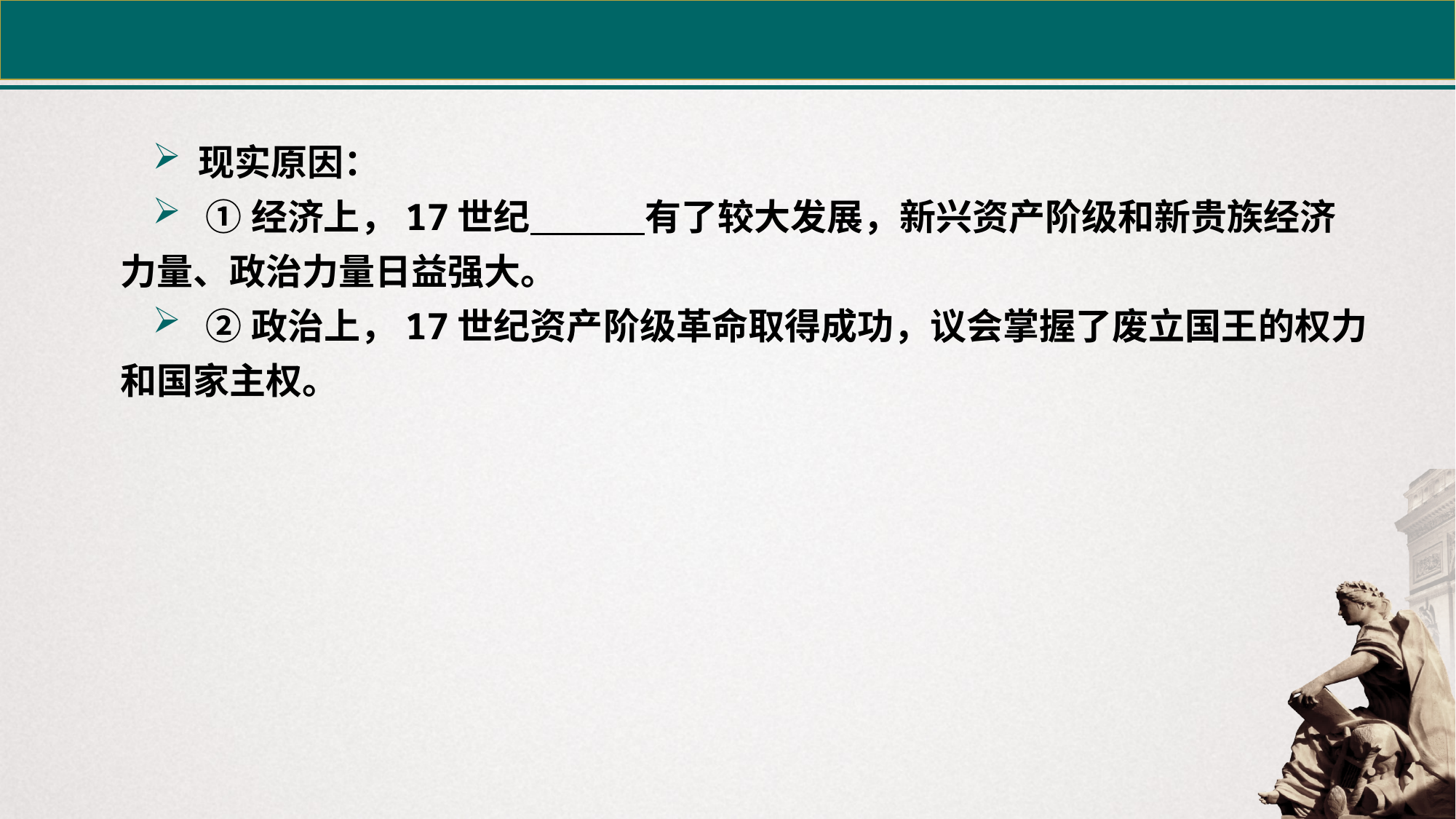

#
 现实原因：
   ①经济上，17世纪              有了较大发展，新兴资产阶级和新贵族经济力量、政治力量日益强大。
   ②政治上，17世纪资产阶级革命取得成功，议会掌握了废立国王的权力和国家主权。